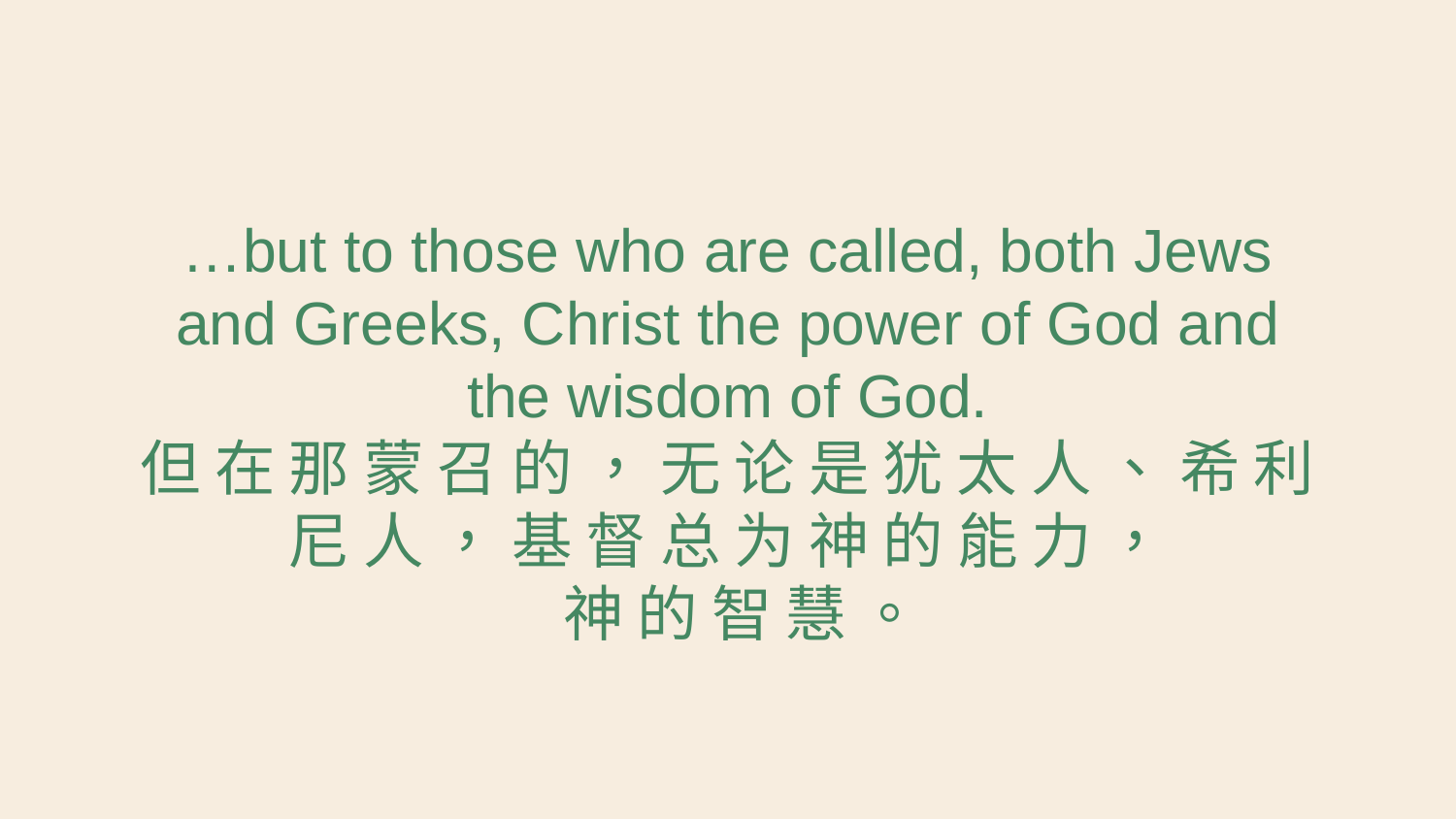

…but to those who are called, both Jews and Greeks, Christ the power of God and the wisdom of God.
但 在 那 蒙 召 的 ， 无 论 是 犹 太 人 、 希 利 尼 人 ， 基 督 总 为 神 的 能 力 ，
 神 的 智 慧 。